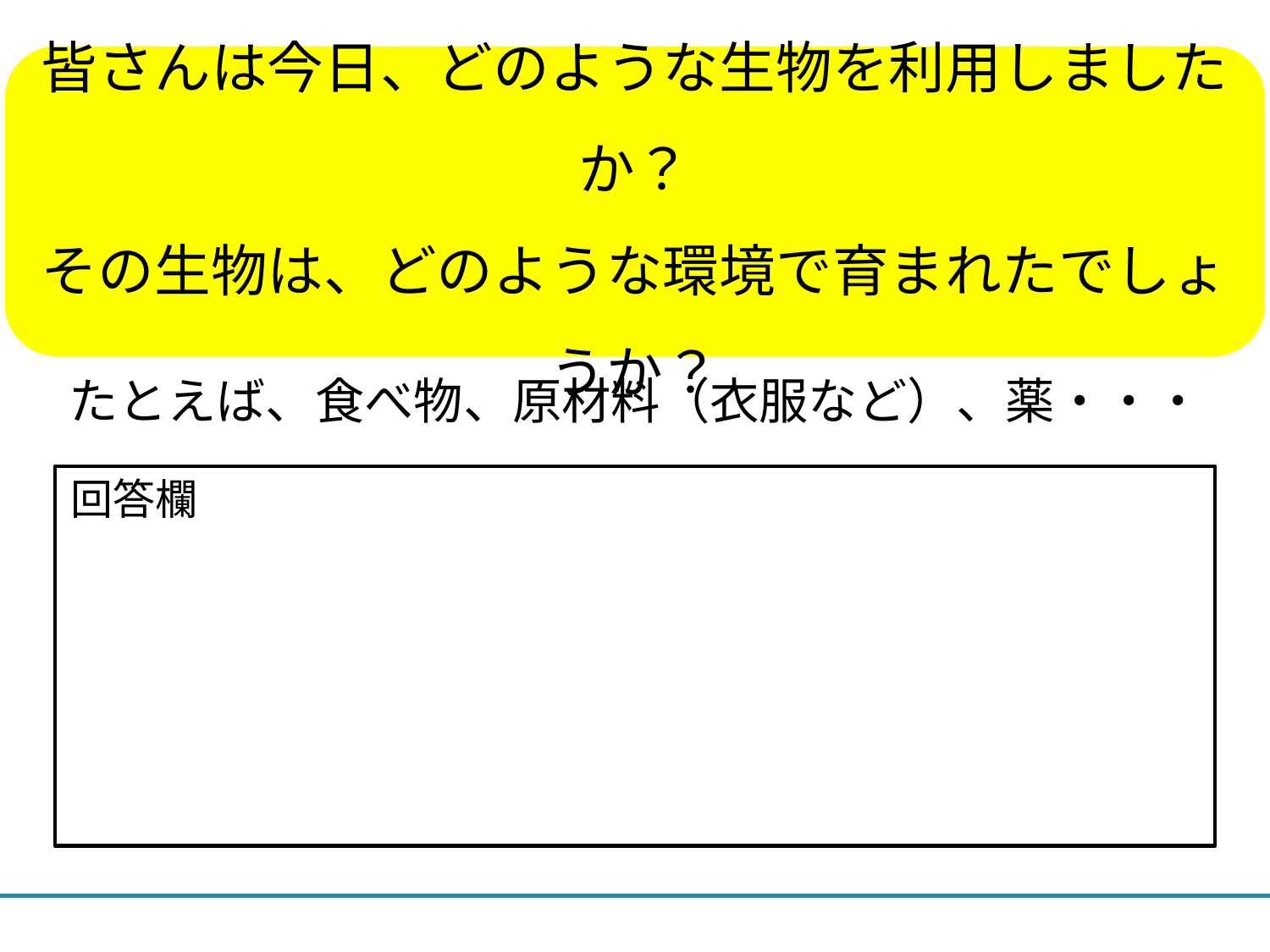

#
皆さんは今日、どのような生物を利用しましたか？
その生物は、どのような環境で育まれたでしょうか？

たとえば、食べ物、原材料（衣服など）、薬・・・

回答欄